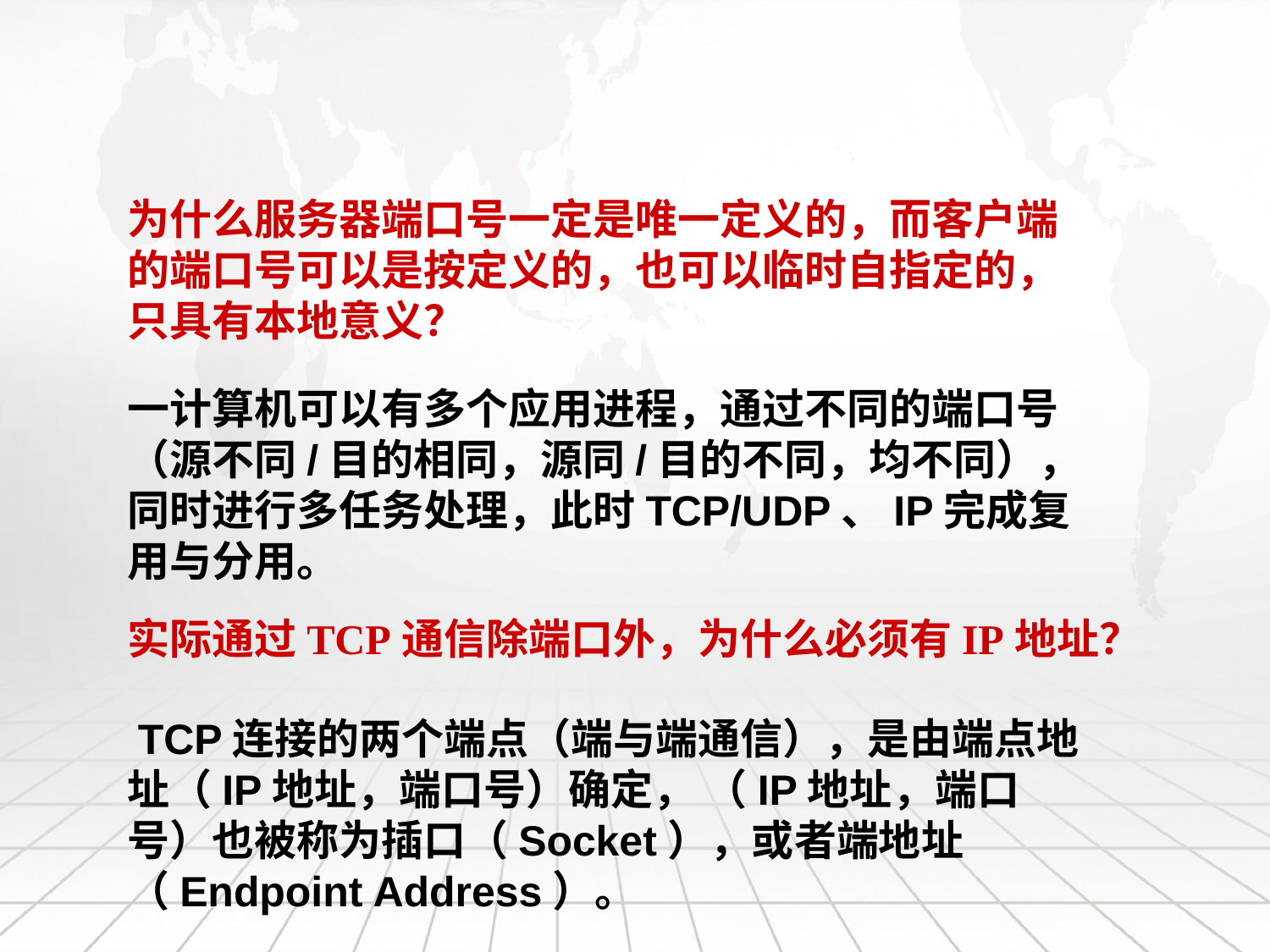

为什么服务器端口号一定是唯一定义的，而客户端的端口号可以是按定义的，也可以临时自指定的，只具有本地意义？
一计算机可以有多个应用进程，通过不同的端口号（源不同/目的相同，源同/目的不同，均不同），同时进行多任务处理，此时TCP/UDP、IP完成复用与分用。
实际通过TCP通信除端口外，为什么必须有IP地址？
 TCP连接的两个端点（端与端通信），是由端点地址（IP地址，端口号）确定， （IP地址，端口号）也被称为插口（Socket），或者端地址（Endpoint Address）。